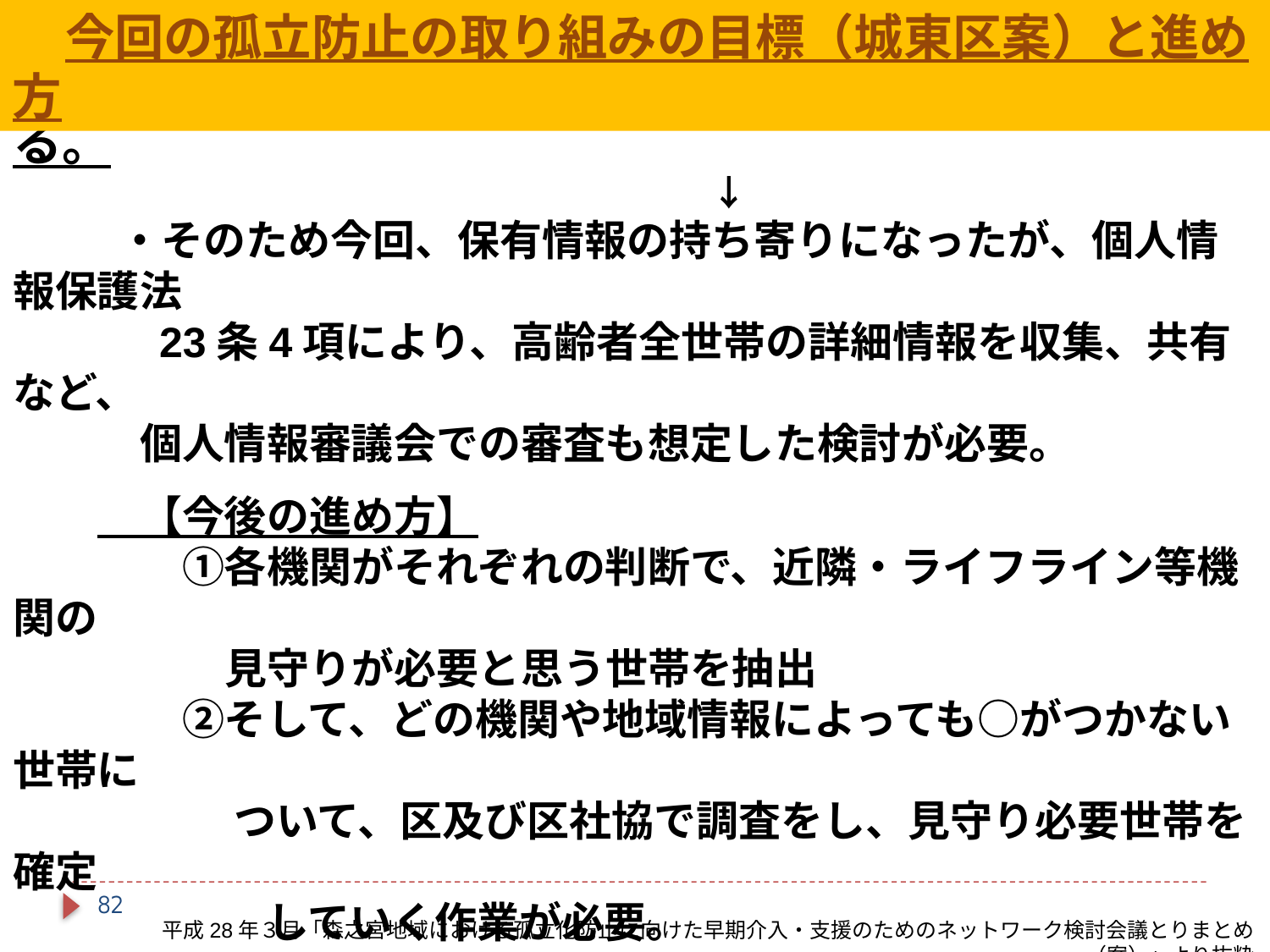

今回の孤立防止の取り組みの目標（城東区案）と進め方
　◆第2の目標・ゴール
　　○そのうえで、危険性の高い世帯には、地域及び各機関
　　　の情報を集約して集中した見守りの仕組みをつくる。
　　　　　　　　　　　　　　　                     ↓
　　　・そのため今回、保有情報の持ち寄りになったが、個人情報保護法
　　　 23条4項により、高齢者全世帯の詳細情報を収集、共有など、
　　　個人情報審議会での審査も想定した検討が必要。

　　　【今後の進め方】
　　　　①各機関がそれぞれの判断で、近隣・ライフライン等機関の
　　　　　見守りが必要と思う世帯を抽出
　　　　②そして、どの機関や地域情報によっても○がつかない世帯に
　　　　　 ついて、区及び区社協で調査をし、見守り必要世帯を確定
　　　　　　していく作業が必要。
　　　　③入手した情報を、区で一元管理し、各機関からの情報提供
　　　　　 に応えられるワンストップ体制をつくる。
82
平成28年３月「森之宮地域における孤立化防止に向けた早期介入・支援のためのネットワーク検討会議とりまとめ（案）」より抜粋